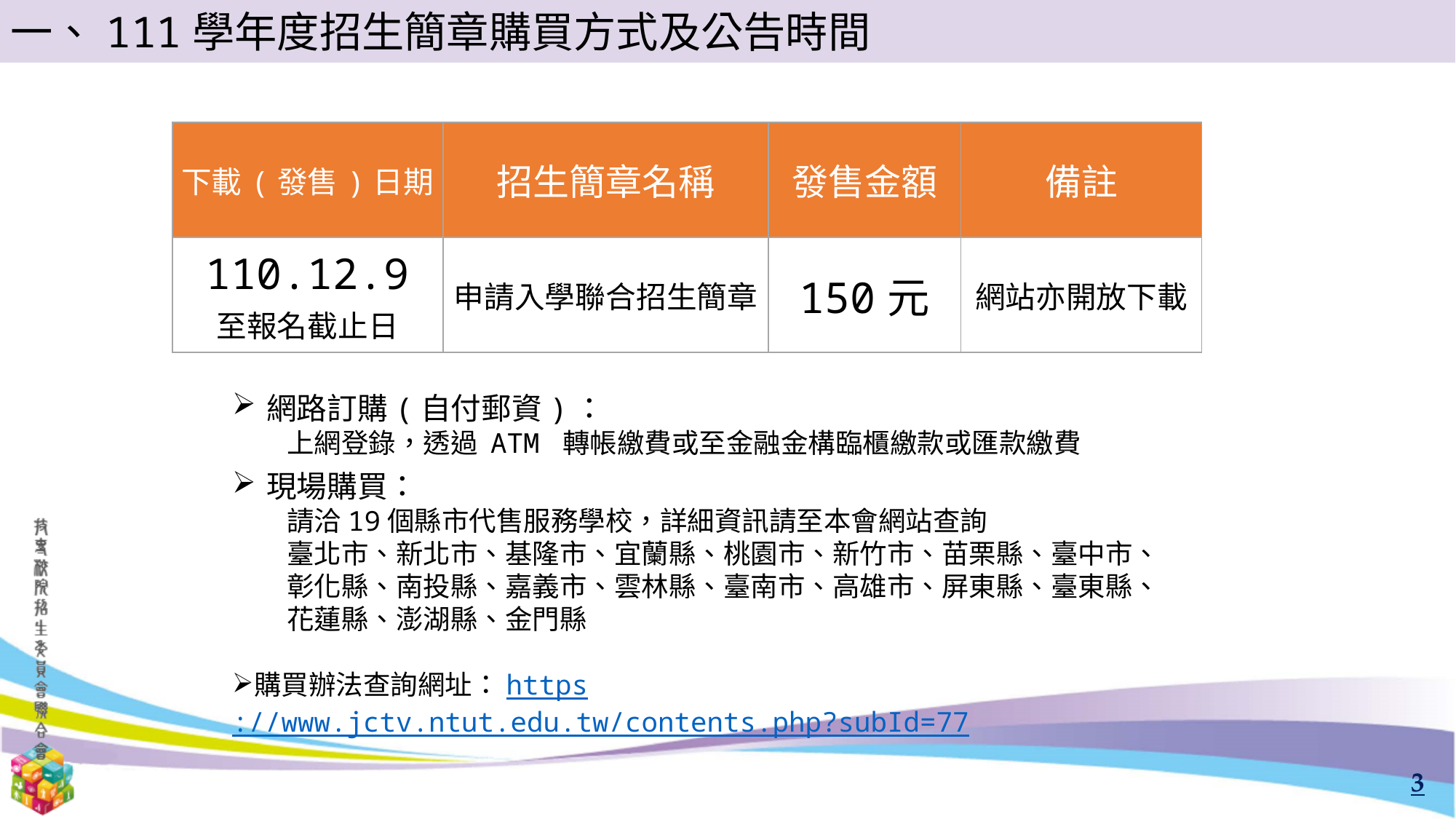

一、111學年度招生簡章購買方式及公告時間
| 下載(發售)日期 | 招生簡章名稱 | 發售金額 | 備註 |
| --- | --- | --- | --- |
| 110.12.9 至報名截止日 | 申請入學聯合招生簡章 | 150元 | 網站亦開放下載 |
網路訂購(自付郵資)：
上網登錄，透過 ATM 轉帳繳費或至金融金構臨櫃繳款或匯款繳費
現場購買：
請洽19個縣市代售服務學校，詳細資訊請至本會網站查詢
臺北市、新北市、基隆市、宜蘭縣、桃園市、新竹市、苗栗縣、臺中市、
彰化縣、南投縣、嘉義市、雲林縣、臺南市、高雄市、屏東縣、臺東縣、
花蓮縣、澎湖縣、金門縣

購買辦法查詢網址：https://www.jctv.ntut.edu.tw/contents.php?subId=77
3